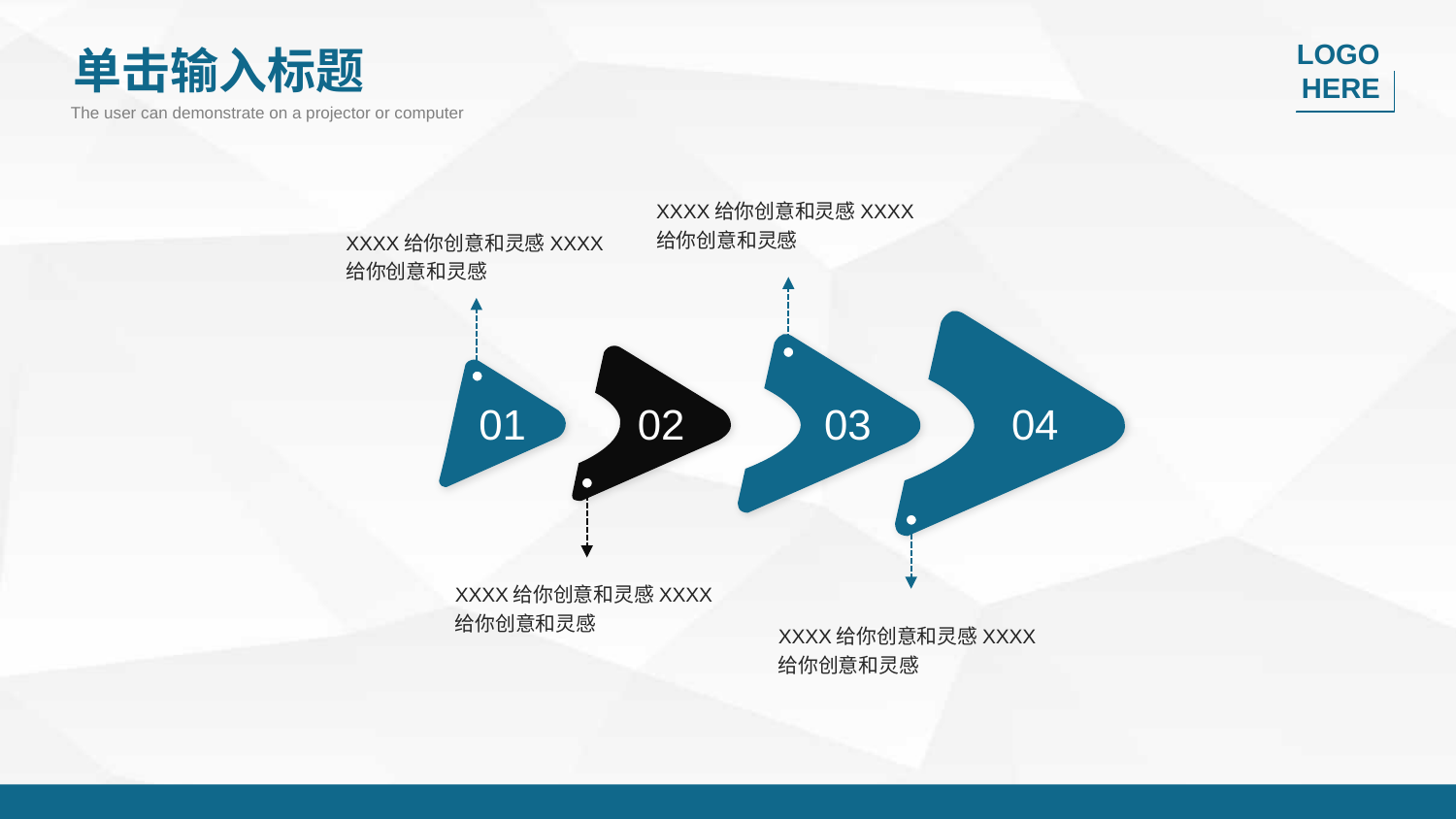

LOGO HERE
单击输入标题
The user can demonstrate on a projector or computer
XXXX给你创意和灵感XXXX给你创意和灵感
XXXX给你创意和灵感XXXX给你创意和灵感

04
03
02
01

XXXX给你创意和灵感XXXX给你创意和灵感
XXXX给你创意和灵感XXXX给你创意和灵感